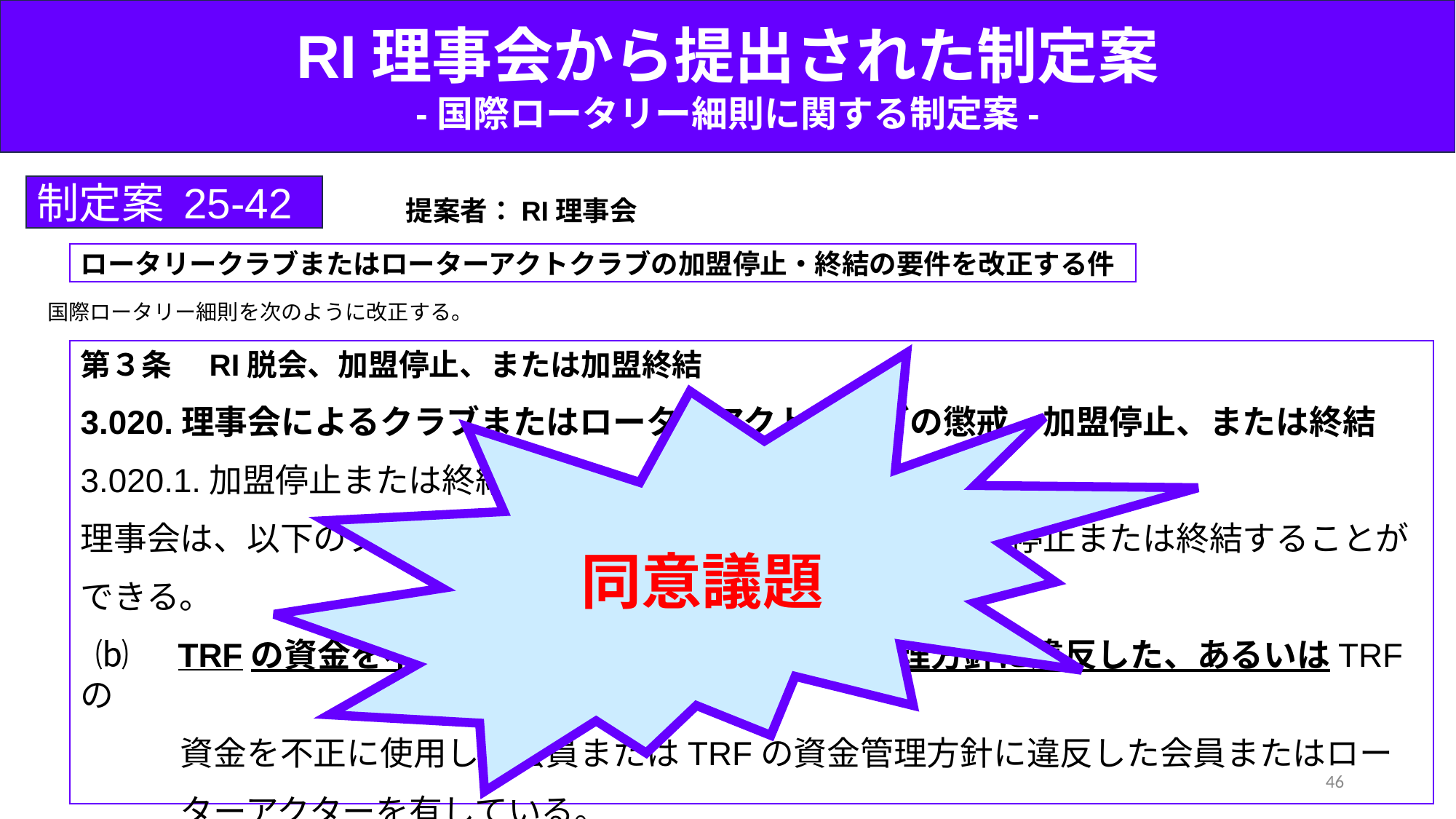

RI理事会から提出された制定案
-国際ロータリー細則に関する制定案-
制定案 25-42
提案者：RI理事会
ロータリークラブまたはローターアクトクラブの加盟停止・終結の要件を改正する件
国際ロータリー細則を次のように改正する。
第３条　RI脱会、加盟停止、または加盟終結
3.020.理事会によるクラブまたはローターアクトクラブの懲戒、加盟停止、または終結
3.020.1.加盟停止または終結
理事会は、以下のクラブまたはローターアクトクラブの加盟を停止または終結することが
できる。
  ⒝　TRFの資金を不正に使用、またはTRFの資金管理方針に違反した、あるいはTRFの
　　　資金を不正に使用した会員またはTRFの資金管理方針に違反した会員またはロー
　　　ターアクターを有している。

同意議題

46